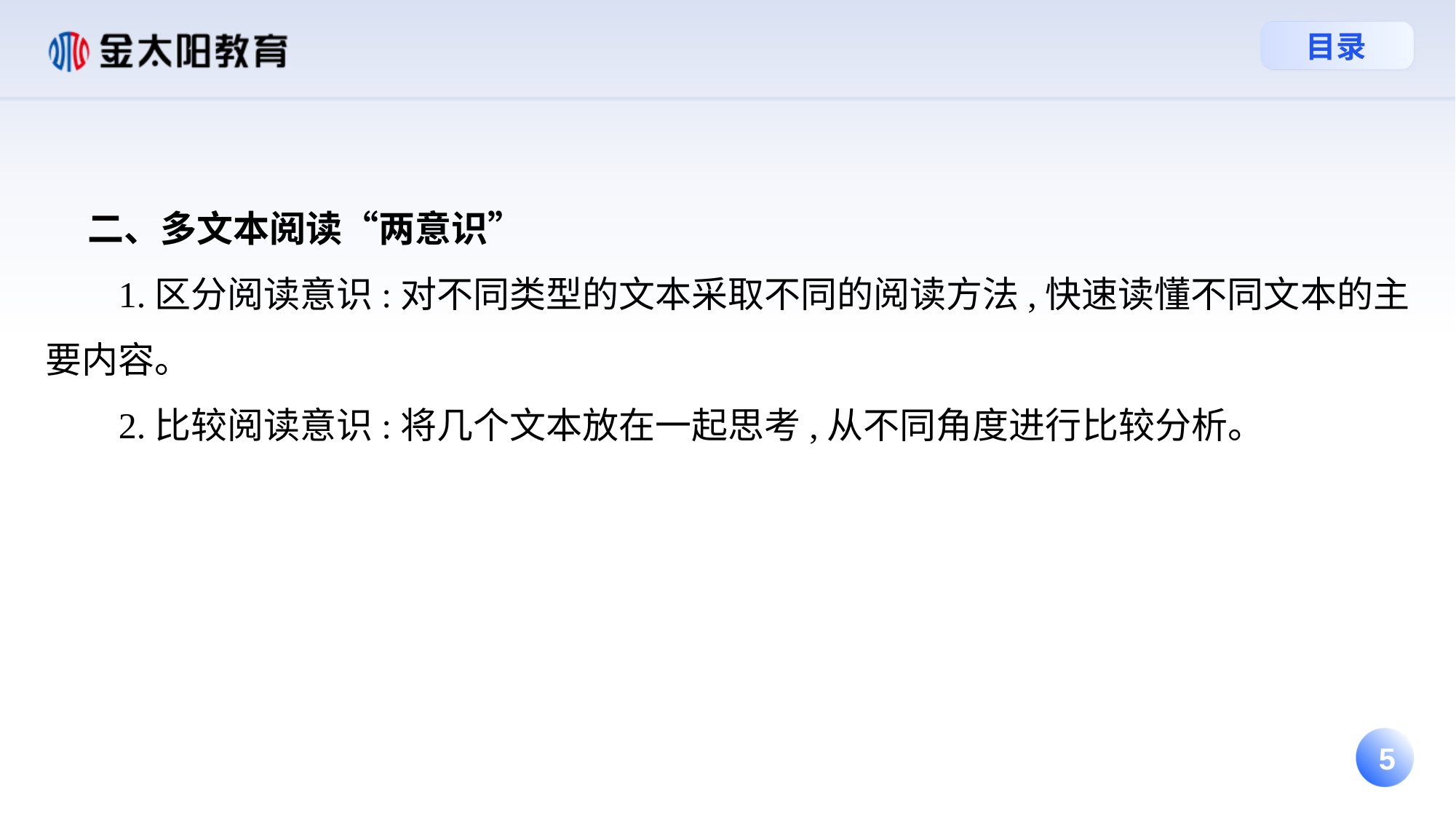

二、多文本阅读“两意识”
        1.区分阅读意识:对不同类型的文本采取不同的阅读方法,快速读懂不同文本的主要内容。
        2.比较阅读意识:将几个文本放在一起思考,从不同角度进行比较分析。